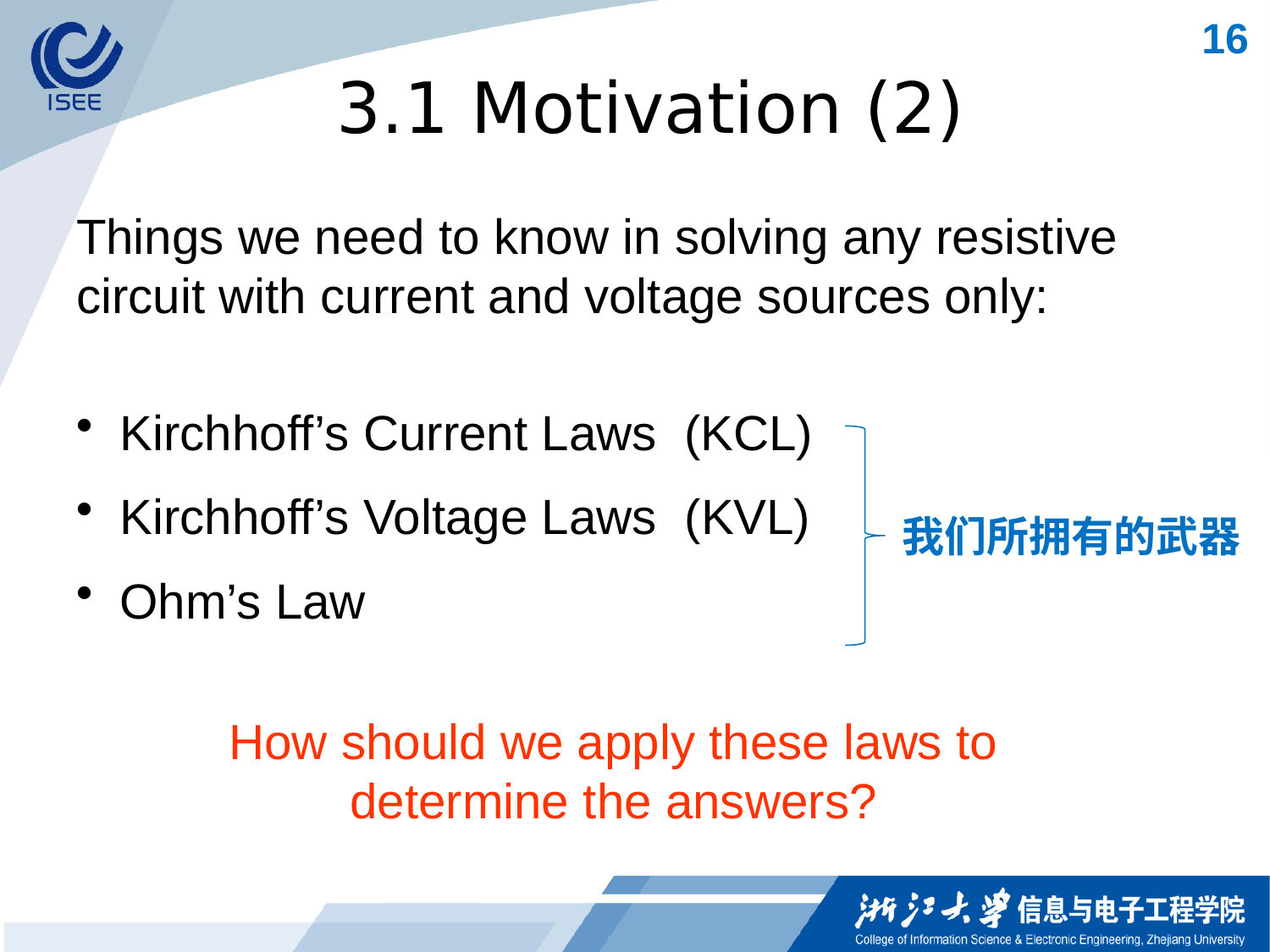

16
3.1 Motivation (2)
# Things we need to know in solving any resistive circuit with current and voltage sources only:
 Kirchhoff’s Current Laws  (KCL)
 Kirchhoff’s Voltage Laws  (KVL)
 Ohm’s Law

我们所拥有的武器
How should we apply these laws to determine the answers?